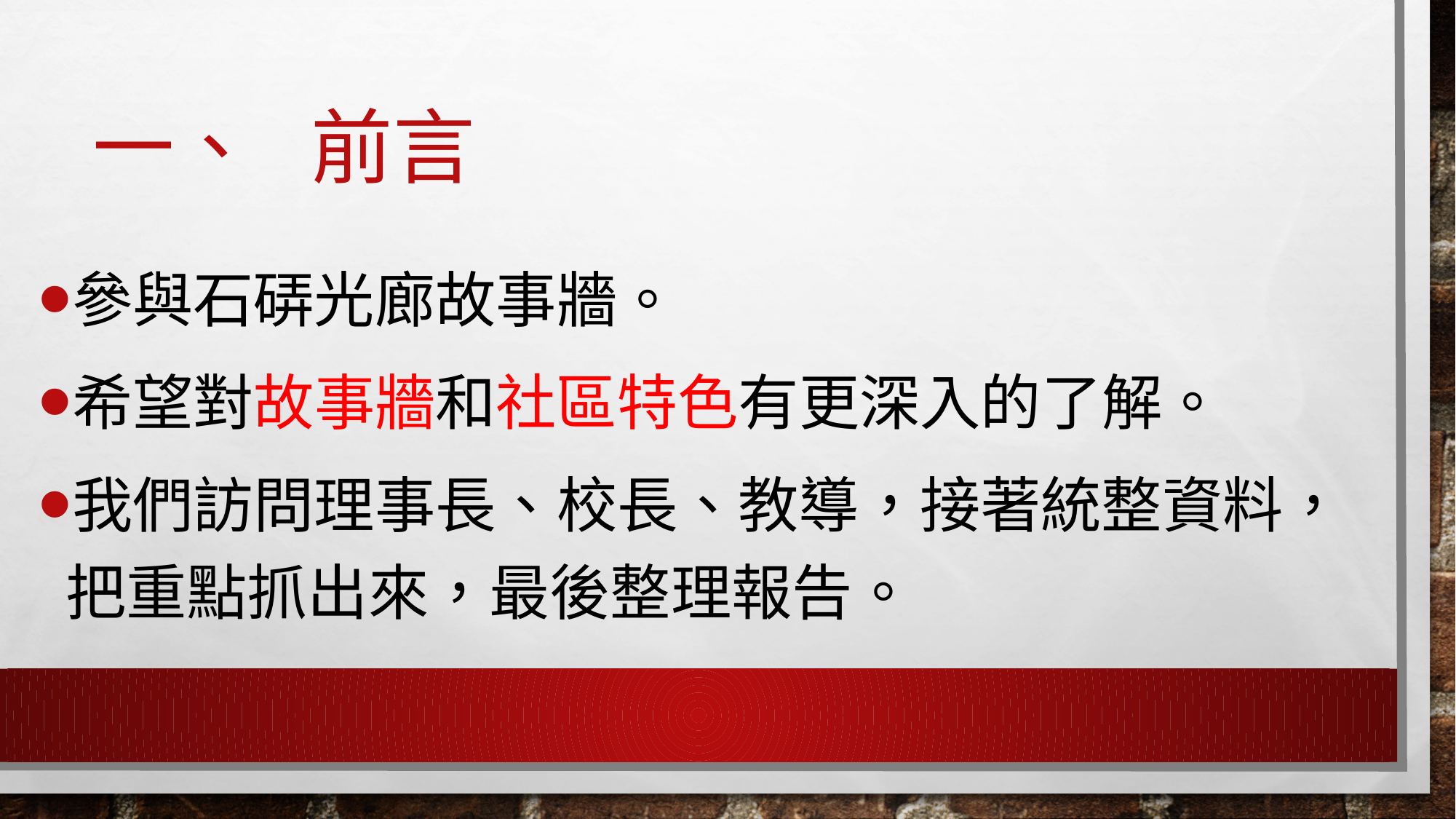

# 一、	前言
參與石硦光廊故事牆。
希望對故事牆和社區特色有更深入的了解。
我們訪問理事長、校長、教導，接著統整資料，把重點抓出來，最後整理報告。